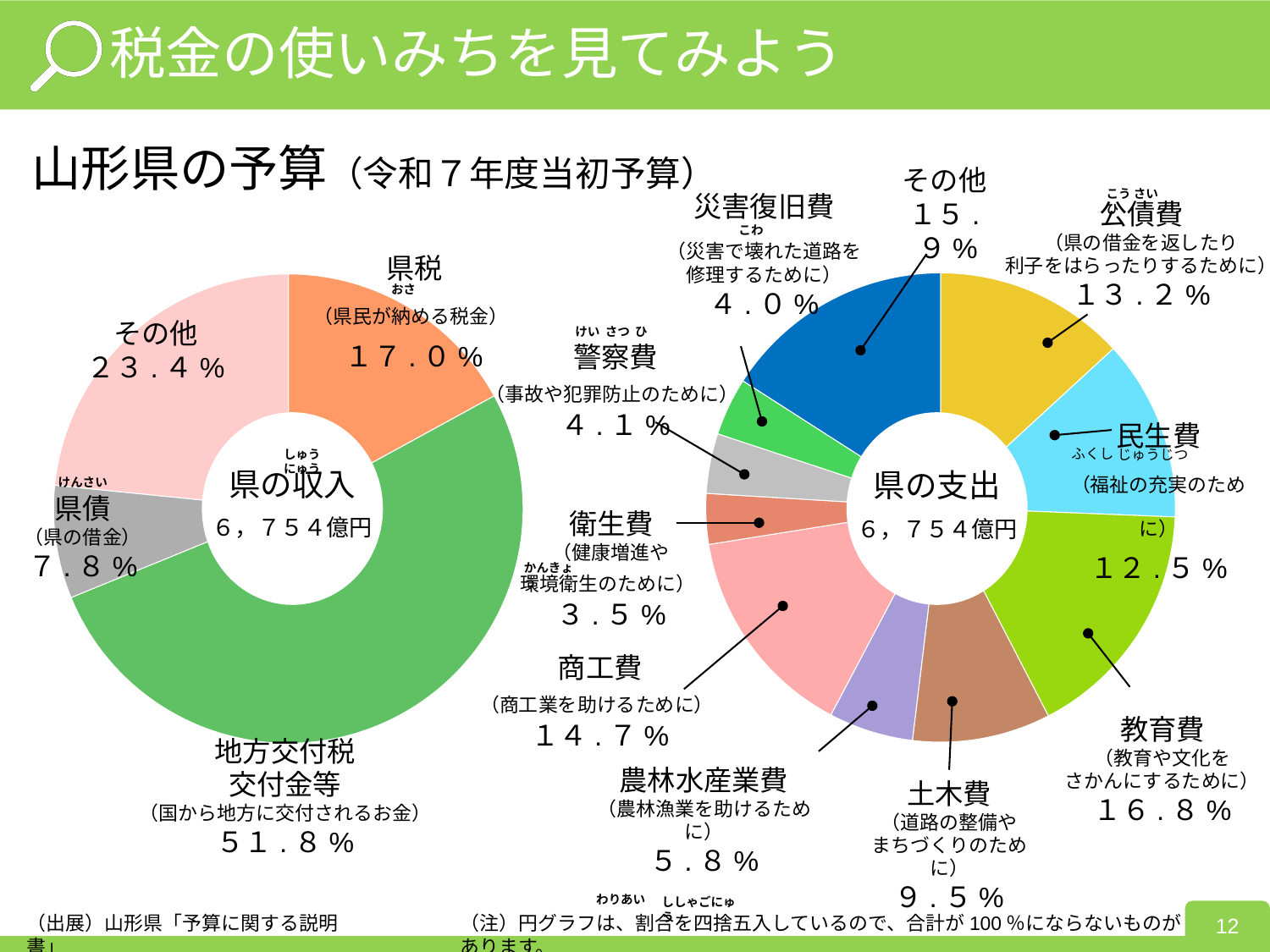

税金の使いみちを見てみよう
山形県の予算（令和７年度当初予算）
その他
１５.９%
災害復旧費

（災害で壊れた道路を
修理するために）
４.０%
こう さい ひ
公債費
（県の借金を返したり
利子をはらったりするために）
１３.２%
県税
（県民が納める税金）
１７.０%

### Chart

| Category |  |
|---|---|

### Chart

| Category |  |
|---|---|
その他
２３.４%
民生費
（福祉の充実のために）
１２.５%

県の収入
６，７５４億円

県の支出
６，７５４億円
ふくし
じゅうじつ
商工費
（商工業を助けるために）
１４.７%
教育費
（教育や文化を
さかんにするために）
１６.８%
地方交付税
交付金等
（国から地方に交付されるお金）
５１.８%
農林水産業費
（農林漁業を助けるために）
５.８%
土木費
（道路の整備や
まちづくりのために）
９.５%
こわ
おさ
けい  さつ  ひ
警察費
（事故や犯罪防止のために）
４.１%
しゅうにゅう
けんさい
県債
（県の借金）
７.８%
衛生費
（健康増進や
環境衛生のために）
３.５%
かんきょう
わりあい
ししゃごにゅう
（注）円グラフは、割合を四捨五入しているので、合計が100％にならないものがあります。
（出展）山形県「予算に関する説明書」
12